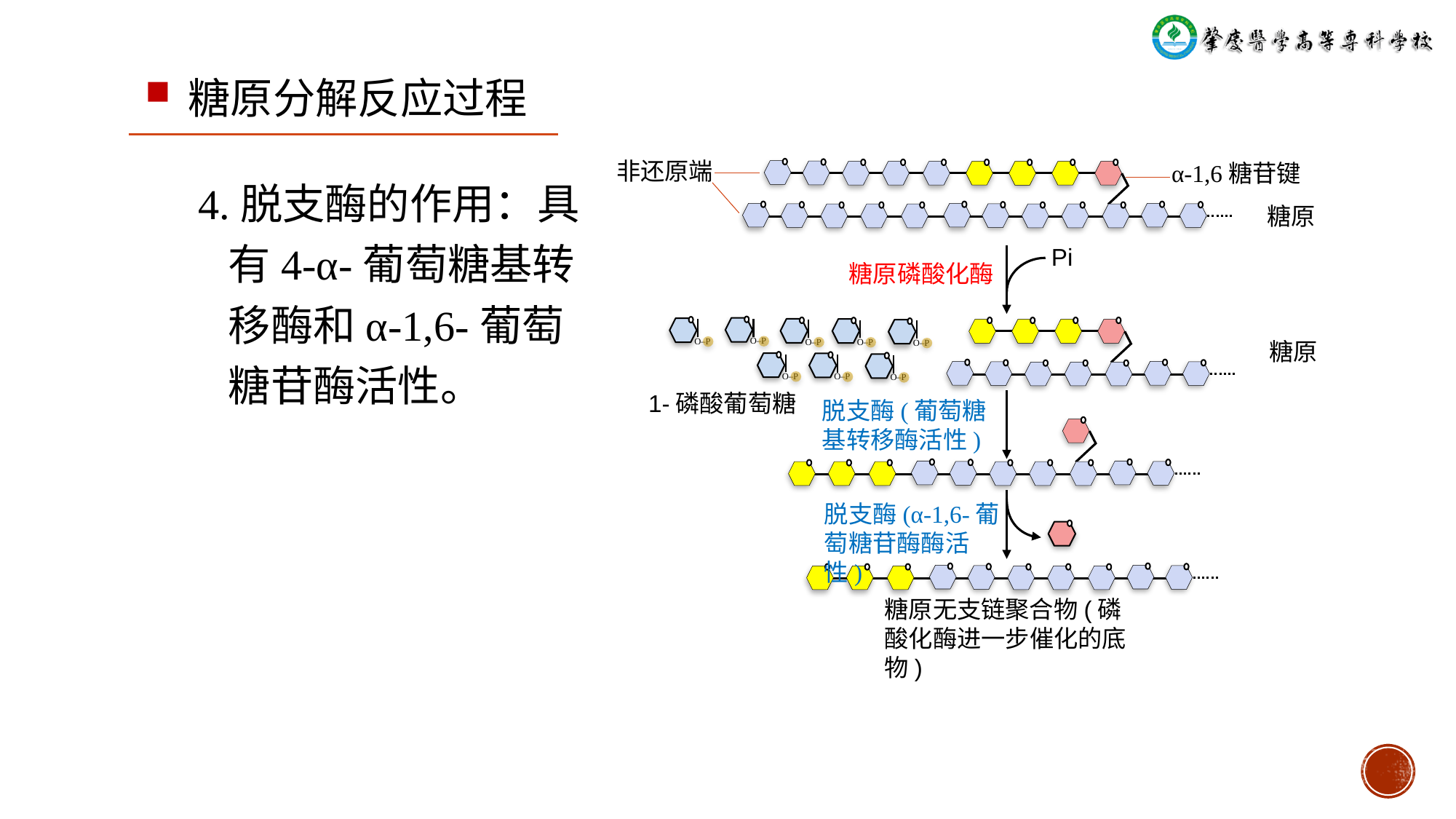

糖原分解反应过程
非还原端
α-1,6糖苷键

糖原
Pi
糖原磷酸化酶

O‒P

O‒P

O‒P

O‒P

O‒P

糖原

O‒P

O‒P

O‒P

1-磷酸葡萄糖
脱支酶(葡萄糖基转移酶活性)

脱支酶(α-1,6-葡萄糖苷酶酶活性)

糖原无支链聚合物(磷酸化酶进一步催化的底物)
# 4.脱支酶的作用：具有4-α-葡萄糖基转移酶和α-1,6-葡萄糖苷酶活性。